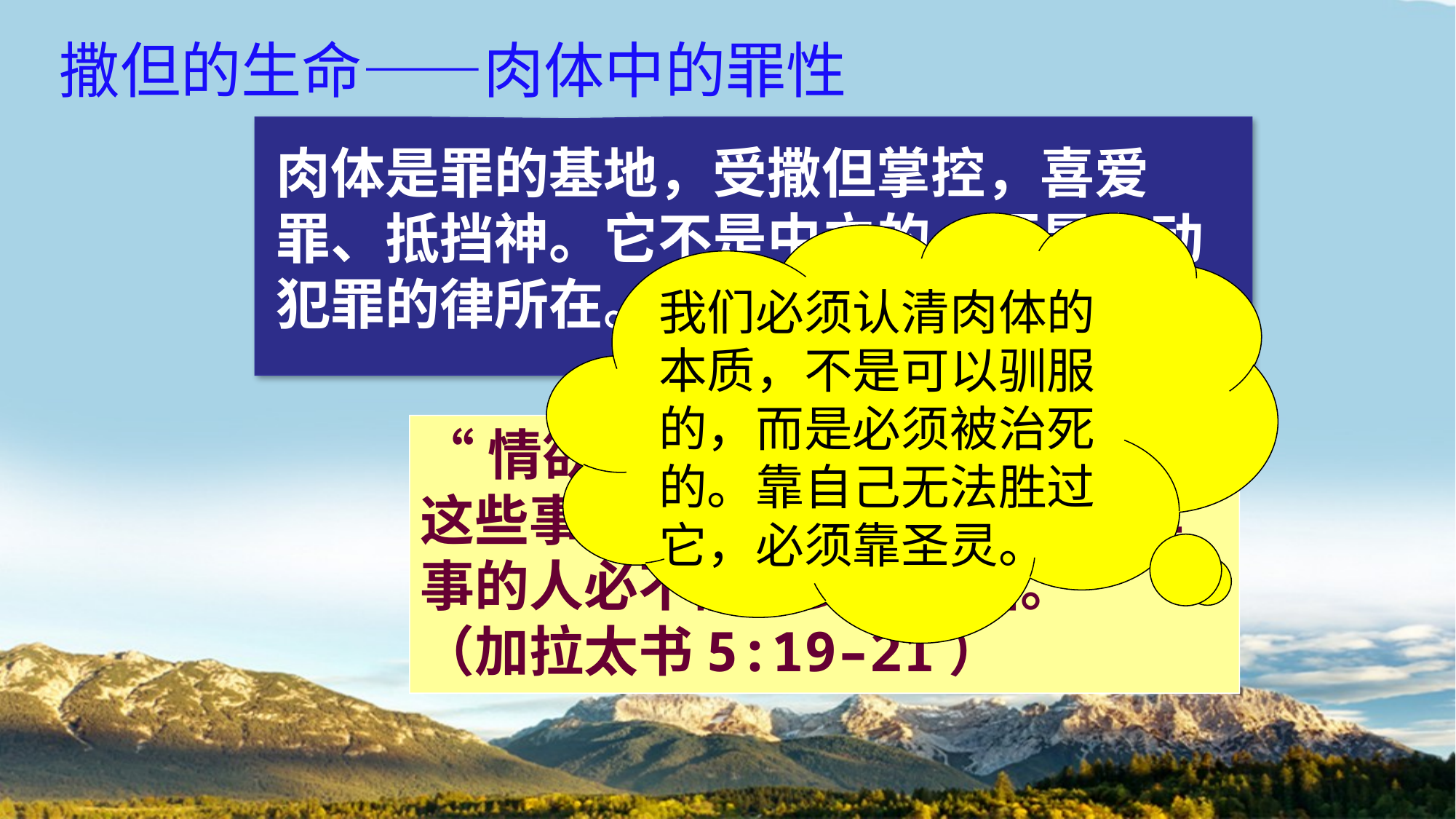

撒但的生命——肉体中的罪性
肉体是罪的基地，受撒但掌控，喜爱罪、抵挡神。它不是中立的，而是主动犯罪的律所在。
我们必须认清肉体的本质，不是可以驯服的，而是必须被治死的。靠自己无法胜过它，必须靠圣灵。
“情欲的事都是显而易见的……这些事我预先告诉你们，行这样事的人必不能承受神的国。”（加拉太书5:19–21）